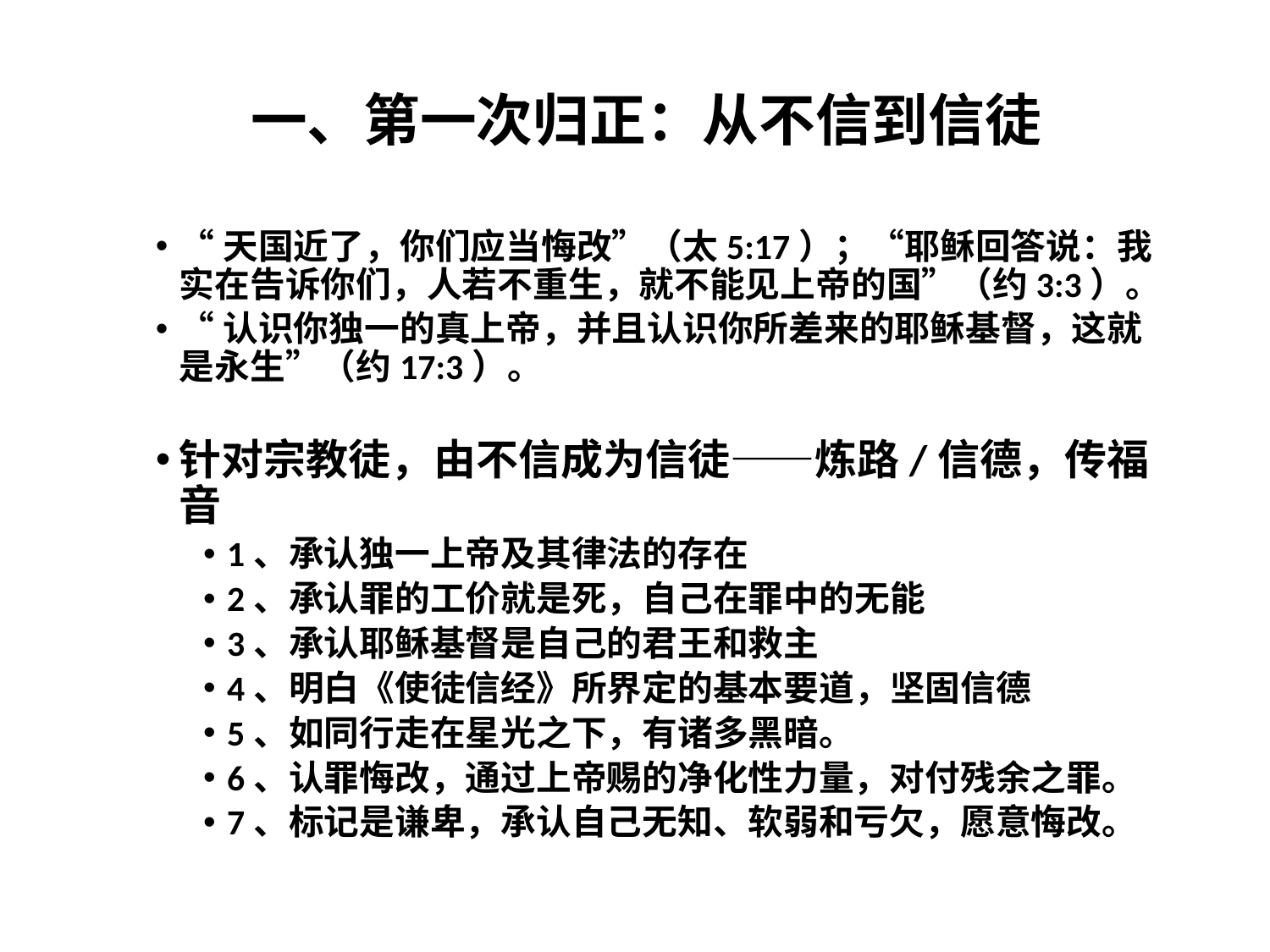

一、第一次归正：从不信到信徒
“天国近了，你们应当悔改”（太5:17）；“耶稣回答说：我实在告诉你们，人若不重生，就不能见上帝的国”（约3:3）。
“认识你独一的真上帝，并且认识你所差来的耶稣基督，这就是永生”（约17:3）。

针对宗教徒，由不信成为信徒——炼路/信德，传福音
1、承认独一上帝及其律法的存在
2、承认罪的工价就是死，自己在罪中的无能
3、承认耶稣基督是自己的君王和救主
4、明白《使徒信经》所界定的基本要道，坚固信德
5、如同行走在星光之下，有诸多黑暗。
6、认罪悔改，通过上帝赐的净化性力量，对付残余之罪。
7、标记是谦卑，承认自己无知、软弱和亏欠，愿意悔改。